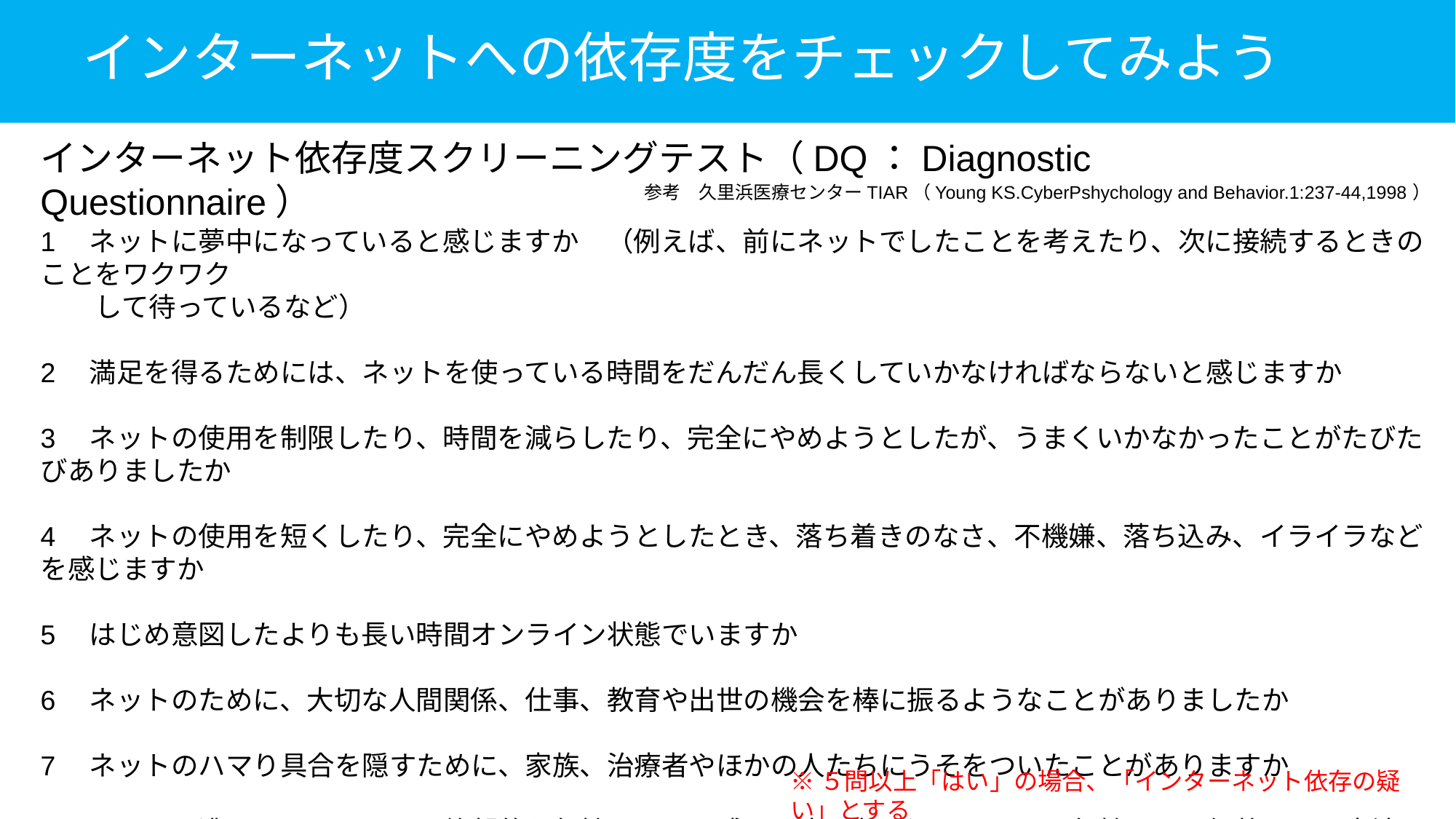

インターネットへの依存度をチェックしてみよう
インターネット依存度スクリーニングテスト（DQ：Diagnostic Questionnaire）
参考　久里浜医療センターTIAR（Young KS.CyberPshychology and Behavior.1:237-44,1998）
1　ネットに夢中になっていると感じますか　（例えば、前にネットでしたことを考えたり、次に接続するときのことをワクワク
　　して待っているなど）

2　満足を得るためには、ネットを使っている時間をだんだん長くしていかなければならないと感じますか

3　ネットの使用を制限したり、時間を減らしたり、完全にやめようとしたが、うまくいかなかったことがたびたびありましたか

4　ネットの使用を短くしたり、完全にやめようとしたとき、落ち着きのなさ、不機嫌、落ち込み、イライラなどを感じますか

5　はじめ意図したよりも長い時間オンライン状態でいますか

6　ネットのために、大切な人間関係、仕事、教育や出世の機会を棒に振るようなことがありましたか

7　ネットのハマり具合を隠すために、家族、治療者やほかの人たちにうそをついたことがありますか

8　問題から逃れるため、または絶望的な気持ち、罪悪感、不安、落ち込みといった気持ちから解放される方法としてネット
　　を使いますか
※５問以上「はい」の場合、「インターネット依存の疑い」とする